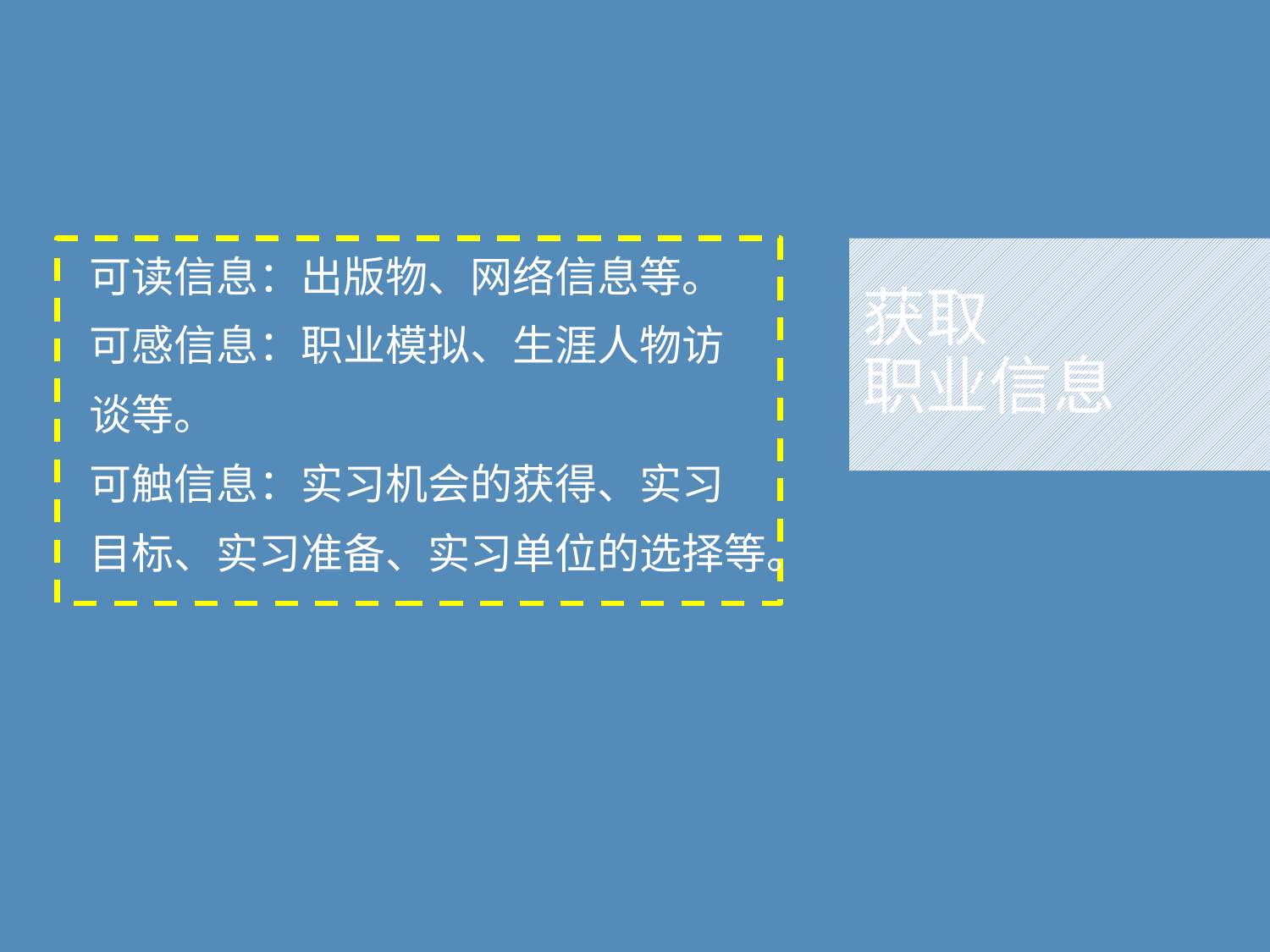

可读信息：出版物、网络信息等。
 可感信息：职业模拟、生涯人物访
 谈等。
 可触信息：实习机会的获得、实习
 目标、实习准备、实习单位的选择等。

# 获取 职业信息